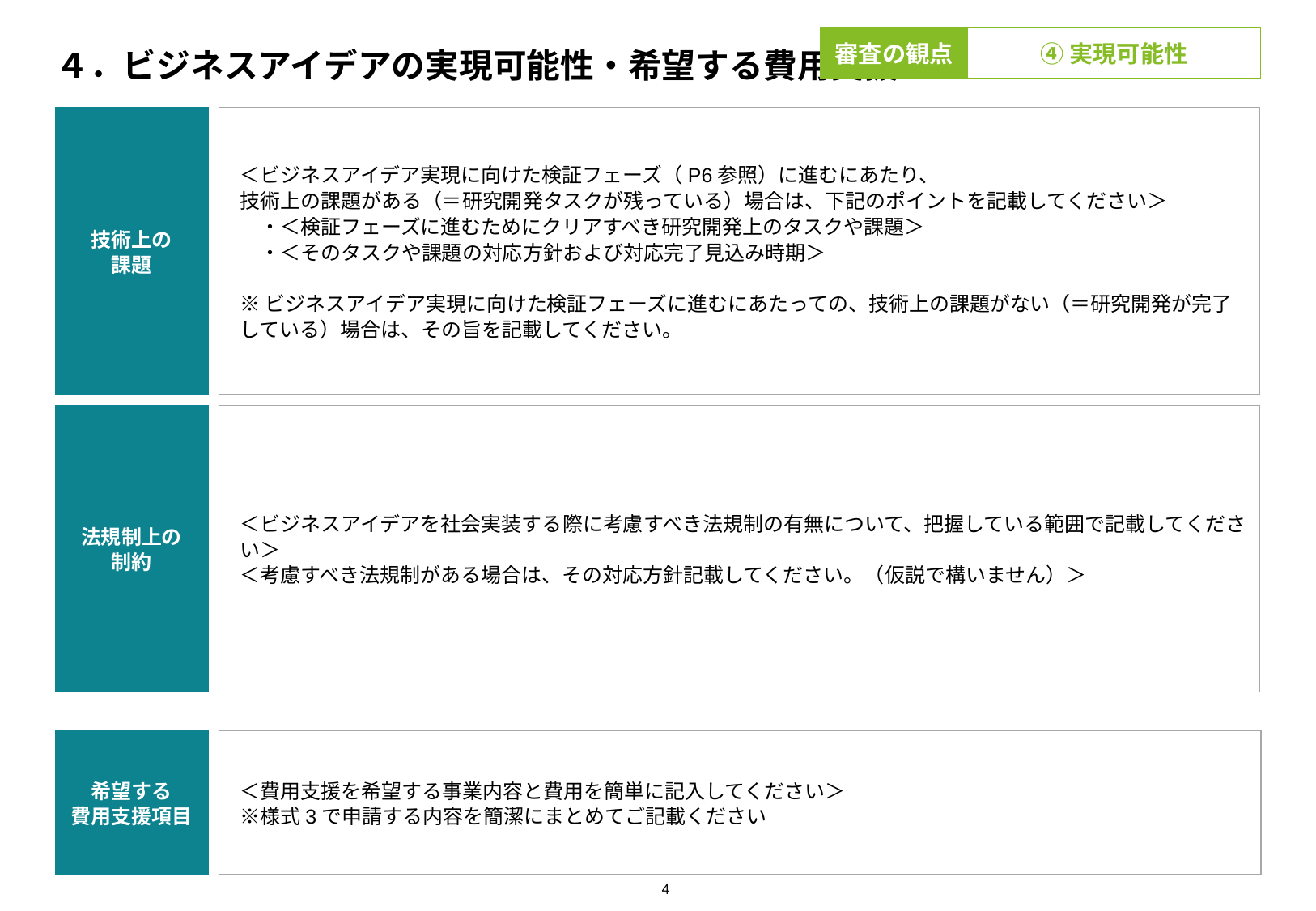

# ４．ビジネスアイデアの実現可能性・希望する費用支援
審査の観点
④実現可能性
技術上の
課題
＜ビジネスアイデア実現に向けた検証フェーズ（P6参照）に進むにあたり、
技術上の課題がある（＝研究開発タスクが残っている）場合は、下記のポイントを記載してください＞
　・＜検証フェーズに進むためにクリアすべき研究開発上のタスクや課題＞
　・＜そのタスクや課題の対応方針および対応完了見込み時期＞

※ビジネスアイデア実現に向けた検証フェーズに進むにあたっての、技術上の課題がない（＝研究開発が完了している）場合は、その旨を記載してください。
法規制上の
制約
＜ビジネスアイデアを社会実装する際に考慮すべき法規制の有無について、把握している範囲で記載してください＞
＜考慮すべき法規制がある場合は、その対応方針記載してください。（仮説で構いません）＞
希望する
費用支援項目
＜費用支援を希望する事業内容と費用を簡単に記入してください＞
※様式3で申請する内容を簡潔にまとめてご記載ください
4